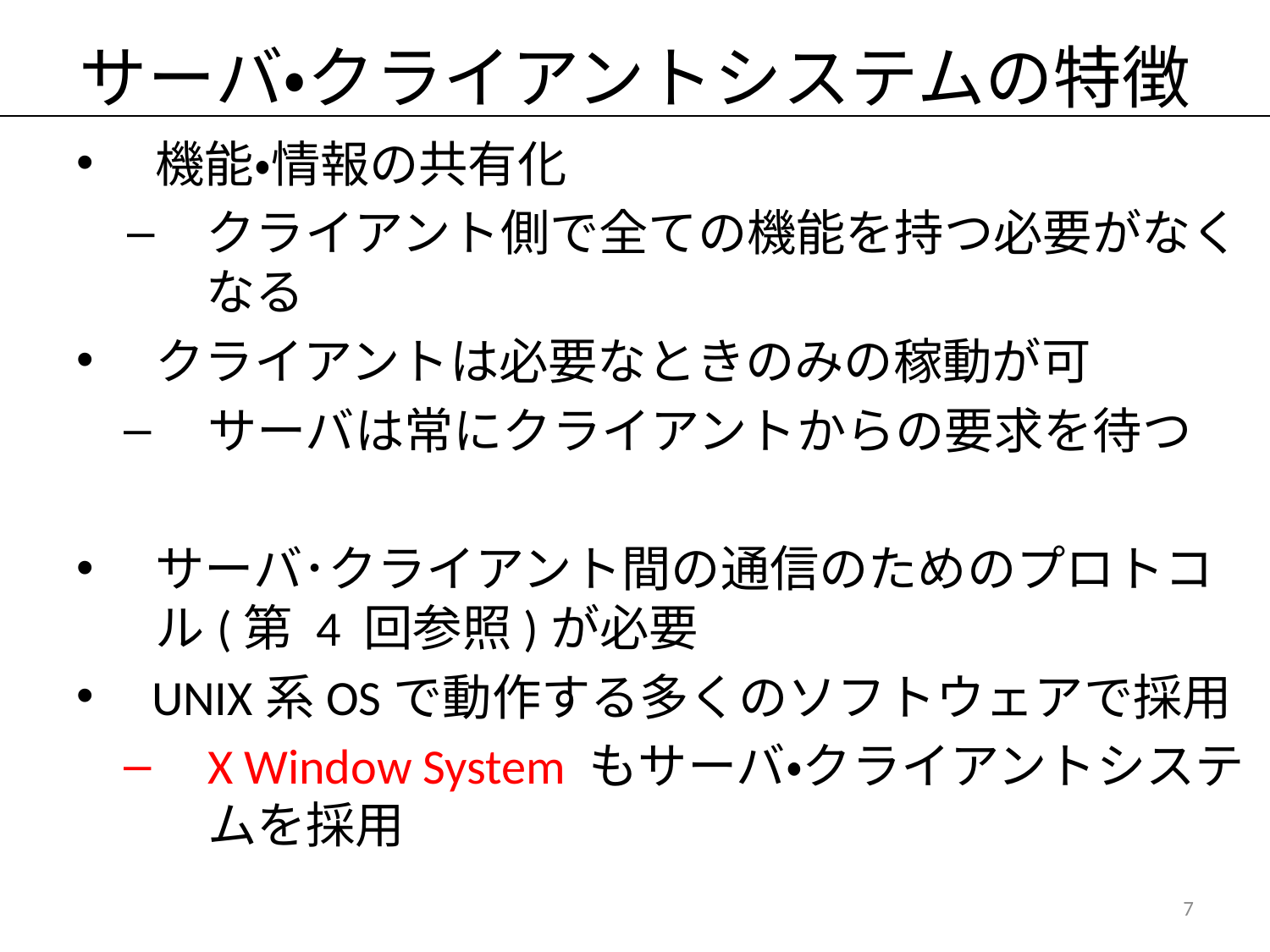

# サーバ・クライアントシステムの特徴
機能・情報の共有化
クライアント側で全ての機能を持つ必要がなくなる
クライアントは必要なときのみの稼動が可
サーバは常にクライアントからの要求を待つ

サーバ･クライアント間の通信のためのプロトコル(第 4 回参照)が必要
UNIX系OSで動作する多くのソフトウェアで採用
X Window System もサーバ・クライアントシステムを採用

7